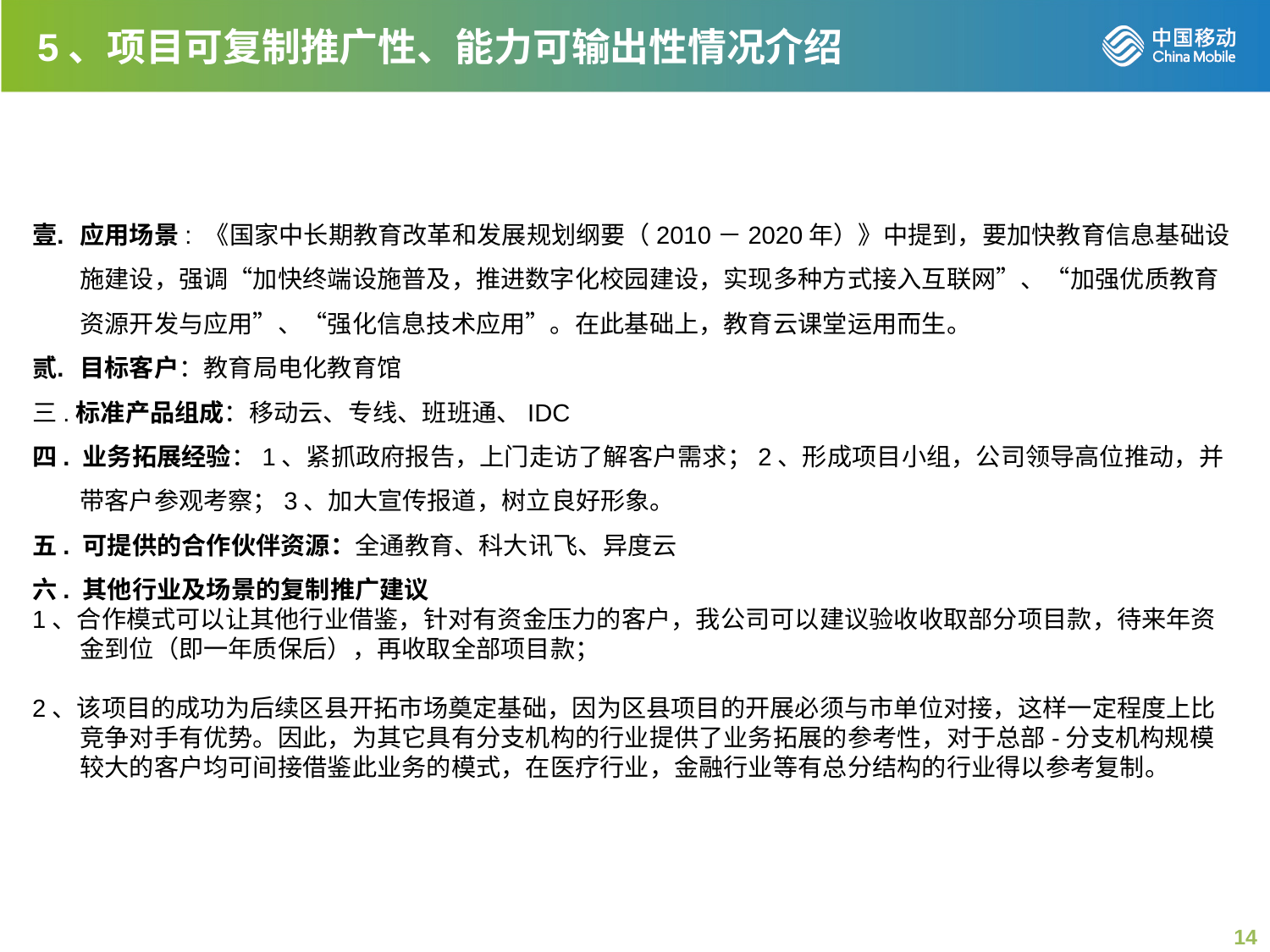

5、项目可复制推广性、能力可输出性情况介绍
应用场景: 《国家中长期教育改革和发展规划纲要（2010－2020年）》中提到，要加快教育信息基础设施建设，强调“加快终端设施普及，推进数字化校园建设，实现多种方式接入互联网”、“加强优质教育资源开发与应用”、“强化信息技术应用”。在此基础上，教育云课堂运用而生。
目标客户：教育局电化教育馆
三.标准产品组成：移动云、专线、班班通、IDC
四. 业务拓展经验：1、紧抓政府报告，上门走访了解客户需求；2、形成项目小组，公司领导高位推动，并带客户参观考察；3、加大宣传报道，树立良好形象。
五. 可提供的合作伙伴资源：全通教育、科大讯飞、异度云
六. 其他行业及场景的复制推广建议
1、合作模式可以让其他行业借鉴，针对有资金压力的客户，我公司可以建议验收收取部分项目款，待来年资金到位（即一年质保后），再收取全部项目款；

2、该项目的成功为后续区县开拓市场奠定基础，因为区县项目的开展必须与市单位对接，这样一定程度上比竞争对手有优势。因此，为其它具有分支机构的行业提供了业务拓展的参考性，对于总部-分支机构规模较大的客户均可间接借鉴此业务的模式，在医疗行业，金融行业等有总分结构的行业得以参考复制。